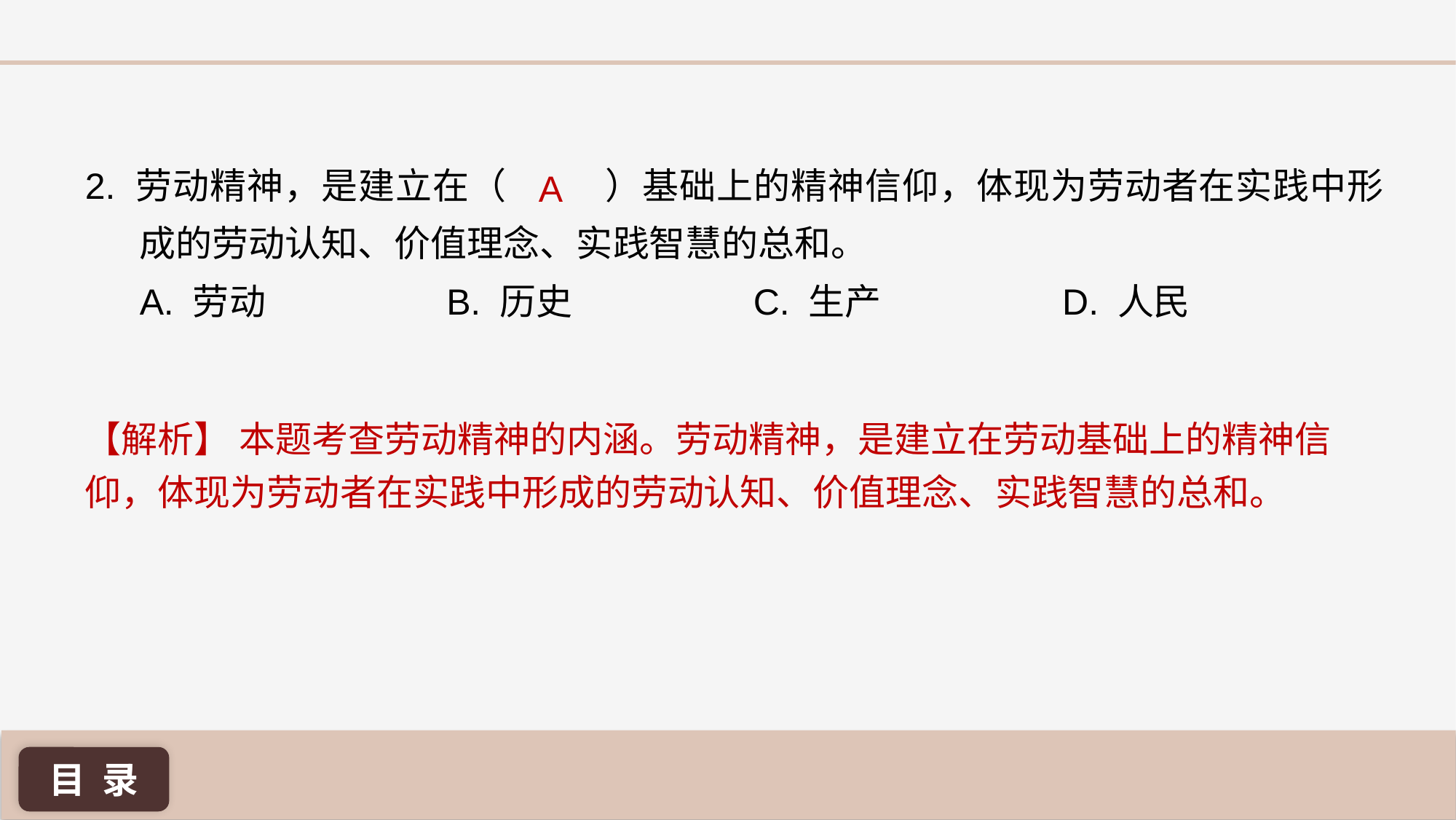

A
2. 劳动精神，是建立在（           ）基础上的精神信仰，体现为劳动者在实践中形成的劳动认知、价值理念、实践智慧的总和。
A. 劳动                     B. 历史                     C. 生产                     D. 人民
【解析】 本题考查劳动精神的内涵。劳动精神，是建立在劳动基础上的精神信仰，体现为劳动者在实践中形成的劳动认知、价值理念、实践智慧的总和。